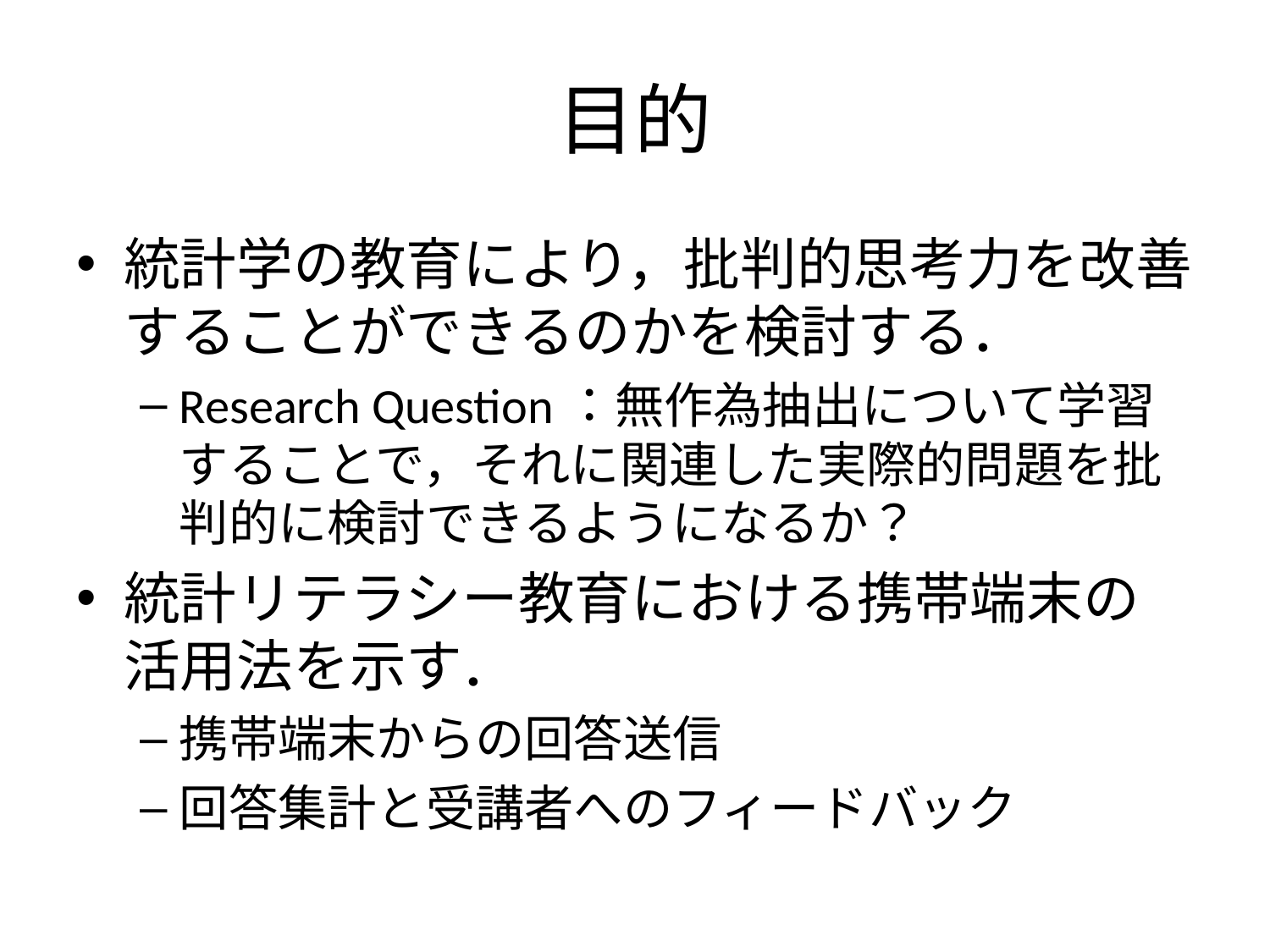

# 目的
統計学の教育により，批判的思考力を改善することができるのかを検討する．
Research Question：無作為抽出について学習することで，それに関連した実際的問題を批判的に検討できるようになるか？
統計リテラシー教育における携帯端末の活用法を示す．
携帯端末からの回答送信
回答集計と受講者へのフィードバック